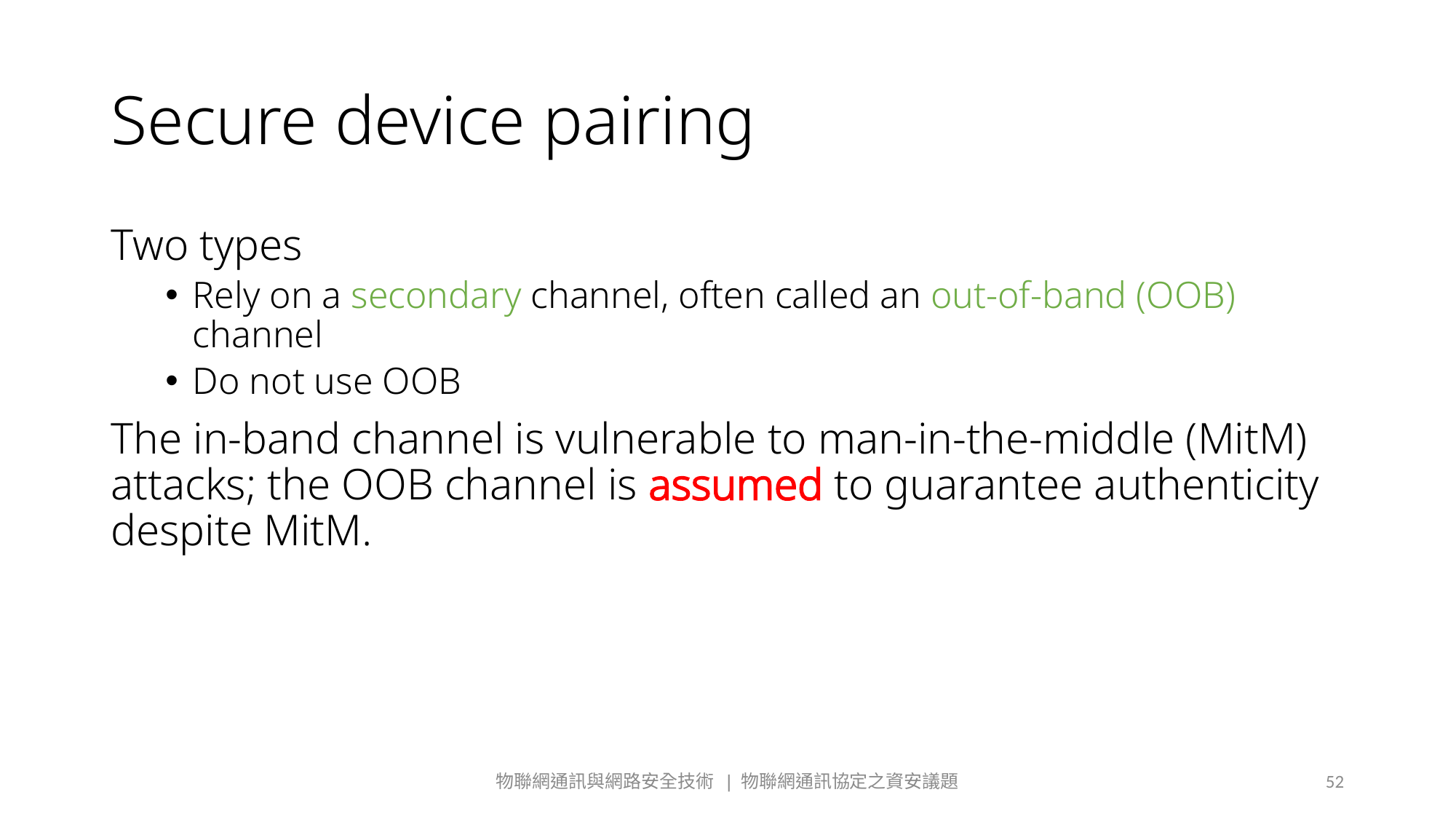

# Secure device pairing
Two types
Rely on a secondary channel, often called an out-of-band (OOB) channel
Do not use OOB
The in-band channel is vulnerable to man-in-the-middle (MitM) attacks; the OOB channel is assumed to guarantee authenticity despite MitM.

物聯網通訊與網路安全技術  | 物聯網通訊協定之資安議題
52